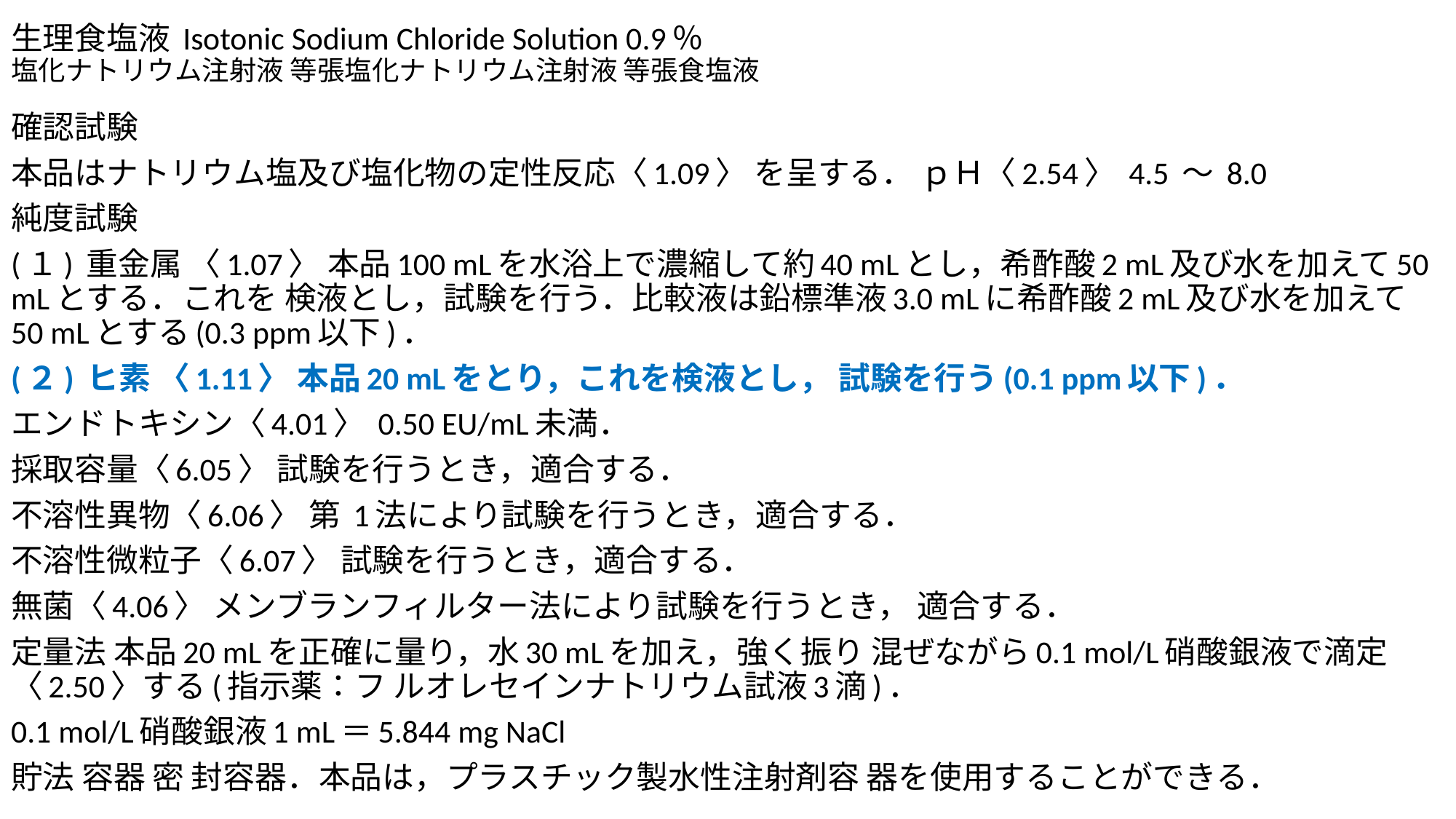

# 生理食塩液 Isotonic Sodium Chloride Solution 0.9％ 塩化ナトリウム注射液 等張塩化ナトリウム注射液 等張食塩液
確認試験
本品はナトリウム塩及び塩化物の定性反応〈1.09〉 を呈する． ｐＨ〈2.54〉 4.5 ～ 8.0
純度試験
(１) 重金属 〈1.07〉 本品100 mLを水浴上で濃縮して約40 mLとし，希酢酸2 mL及び水を加えて50 mLとする．これを 検液とし，試験を行う．比較液は鉛標準液3.0 mLに希酢酸2 mL及び水を加えて50 mLとする(0.3 ppm以下)．
(２) ヒ素 〈1.11〉 本品20 mLをとり，これを検液とし， 試験を行う(0.1 ppm以下)．
エンドトキシン〈4.01〉 0.50 EU/mL未満．
採取容量〈6.05〉 試験を行うとき，適合する．
不溶性異物〈6.06〉 第 1法により試験を行うとき，適合する．
不溶性微粒子〈6.07〉 試験を行うとき，適合する．
無菌〈4.06〉 メンブランフィルター法により試験を行うとき， 適合する．
定量法 本品20 mLを正確に量り，水30 mLを加え，強く振り 混ぜながら0.1 mol/L硝酸銀液で滴定〈2.50〉する(指示薬：フ ルオレセインナトリウム試液3滴)．
0.1 mol/L硝酸銀液1 mL＝5.844 mg NaCl
貯法 容器 密 封容器．本品は，プラスチック製水性注射剤容 器を使用することができる．